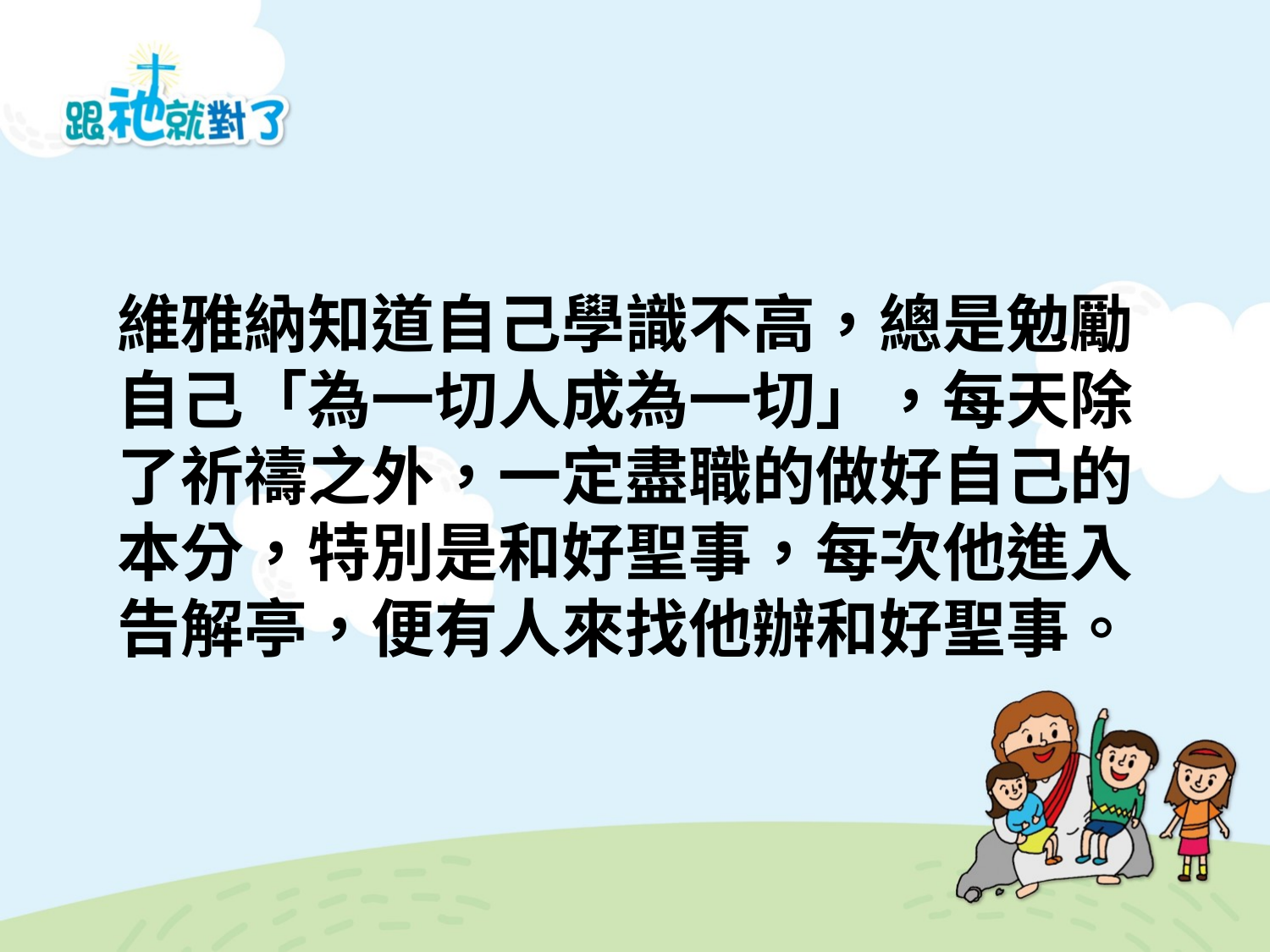

維雅納知道自己學識不高，總是勉勵自己「為一切人成為一切」，每天除了祈禱之外，一定盡職的做好自己的本分，特別是和好聖事，每次他進入告解亭，便有人來找他辦和好聖事。